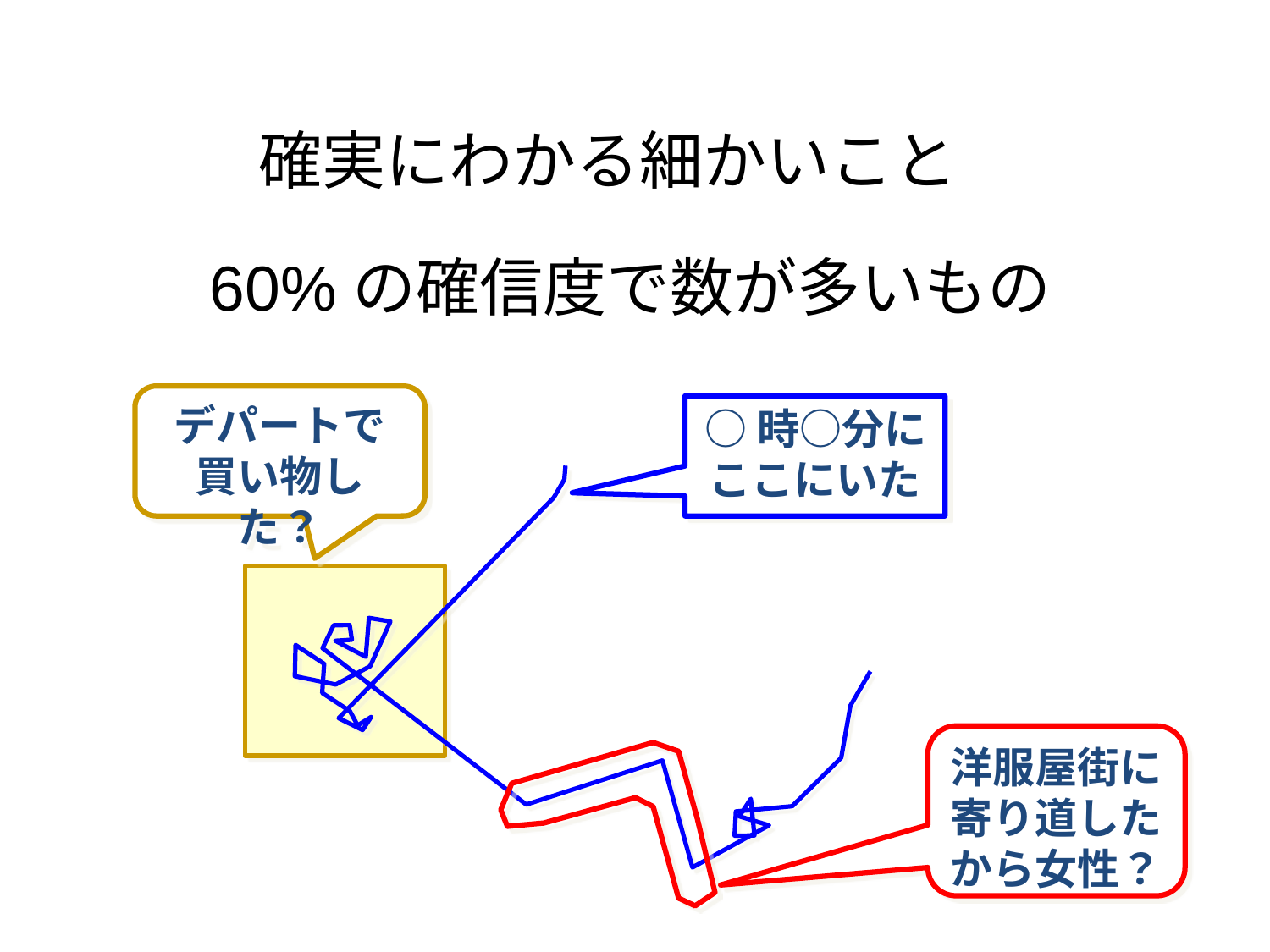

確実にわかる細かいこと
　　60%の確信度で数が多いもの
デパートで
買い物した？
○時○分にここにいた

洋服屋街に寄り道したから女性？